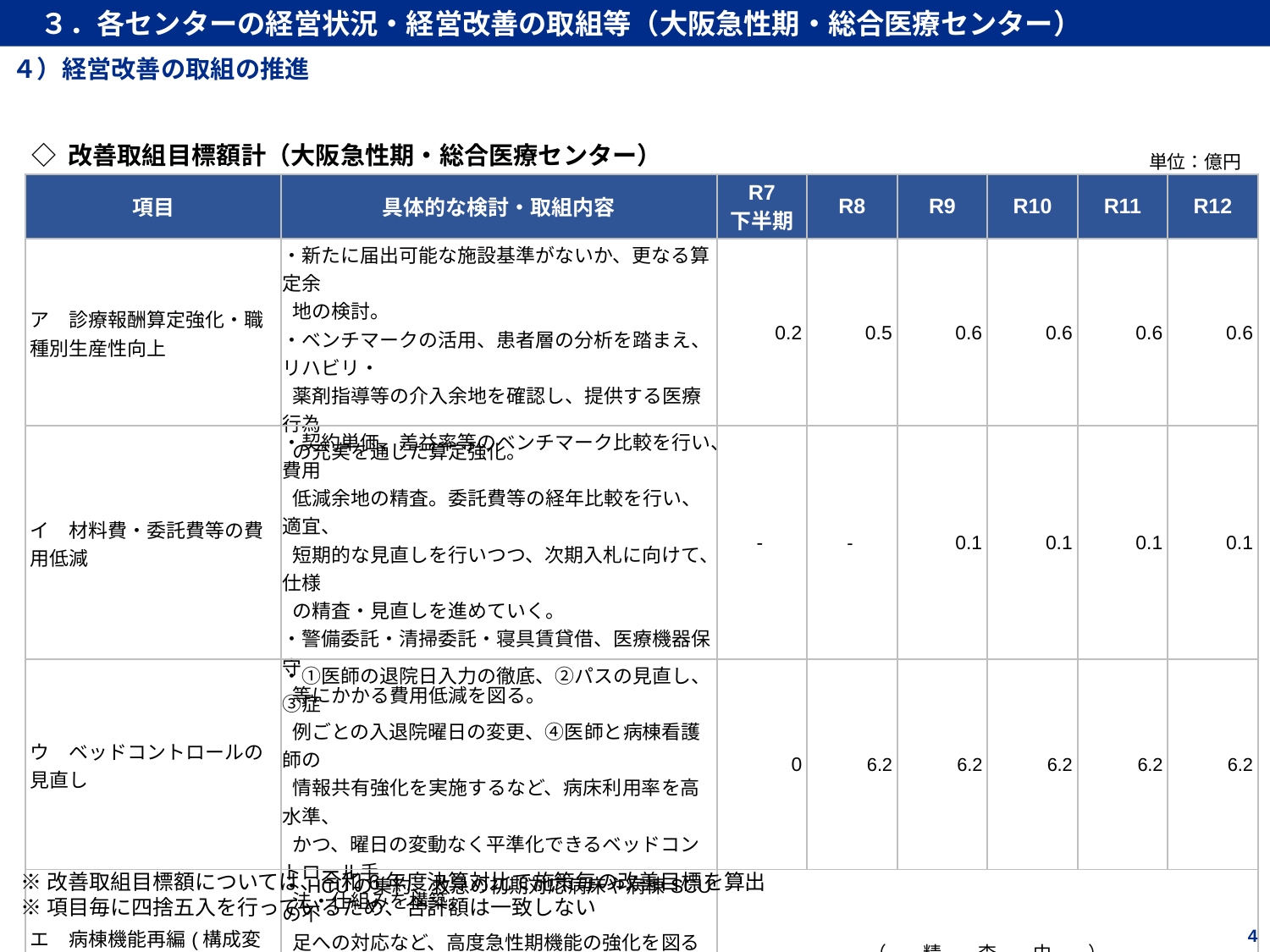

３．各センターの経営状況・経営改善の取組等（大阪急性期・総合医療センター）
４）経営改善の取組の推進
◇ 改善取組目標額計（大阪急性期・総合医療センター）
単位：億円
| 項目 | 具体的な検討・取組内容 | R7 下半期 | R8 | R9 | R10 | R11 | R12 |
| --- | --- | --- | --- | --- | --- | --- | --- |
| ア　診療報酬算定強化・職種別生産性向上 | ・新たに届出可能な施設基準がないか、更なる算定余 地の検討。 ・ベンチマークの活用、患者層の分析を踏まえ、リハビリ・ 薬剤指導等の介入余地を確認し、提供する医療行為 の充実を通じた算定強化。 | 0.2 | 0.5 | 0.6 | 0.6 | 0.6 | 0.6 |
| イ　材料費・委託費等の費用低減 | ・契約単価、差益率等のベンチマーク比較を行い、費用 低減余地の精査。委託費等の経年比較を行い、適宜、 短期的な見直しを行いつつ、次期入札に向けて、仕様 の精査・見直しを進めていく。 ・警備委託・清掃委託・寝具賃貸借、医療機器保守 等にかかる費用低減を図る。 | - | - | 0.1 | 0.1 | 0.1 | 0.1 |
| ウ　ベッドコントロールの見直し | ・①医師の退院日入力の徹底、②パスの見直し、③症 例ごとの入退院曜日の変更、④医師と病棟看護師の 情報共有強化を実施するなど、病床利用率を高水準、 かつ、曜日の変動なく平準化できるベッドコントロール手 法・仕組みを構築。 | 0 | 6.2 | 6.2 | 6.2 | 6.2 | 6.2 |
| エ　病棟機能再編(構成変更・類上げ) | ・HCUの集約、救急の初期対応病床や病棟SCUの不 足への対応など、高度急性期機能の強化を図る病棟 構成について、費用対効果や影響などの精査を進めて いる。 | （　　精　　査　　中　　） | - | - | - | - | - |
| オ　セクション別の稼働向上・人員配置適正化 | ・予約枠の不足や当日のキャンセル等により稼働率が安 定しないといった課題に対応するため、予約枠を拡大し、 受入れ体制を強化。 | 0 | 0.1 | 0.1 | 0.1 | 0.1 | 0.1 |
| 合計 |  | 0.2 | 6.8 | 7.0 | 7.0 | 7.0 | 7.0 |
※改善取組目標額については、令和6年度決算対比で施策毎の改善目標を算出
※項目毎に四捨五入を行っているため、合計額は一致しない
4